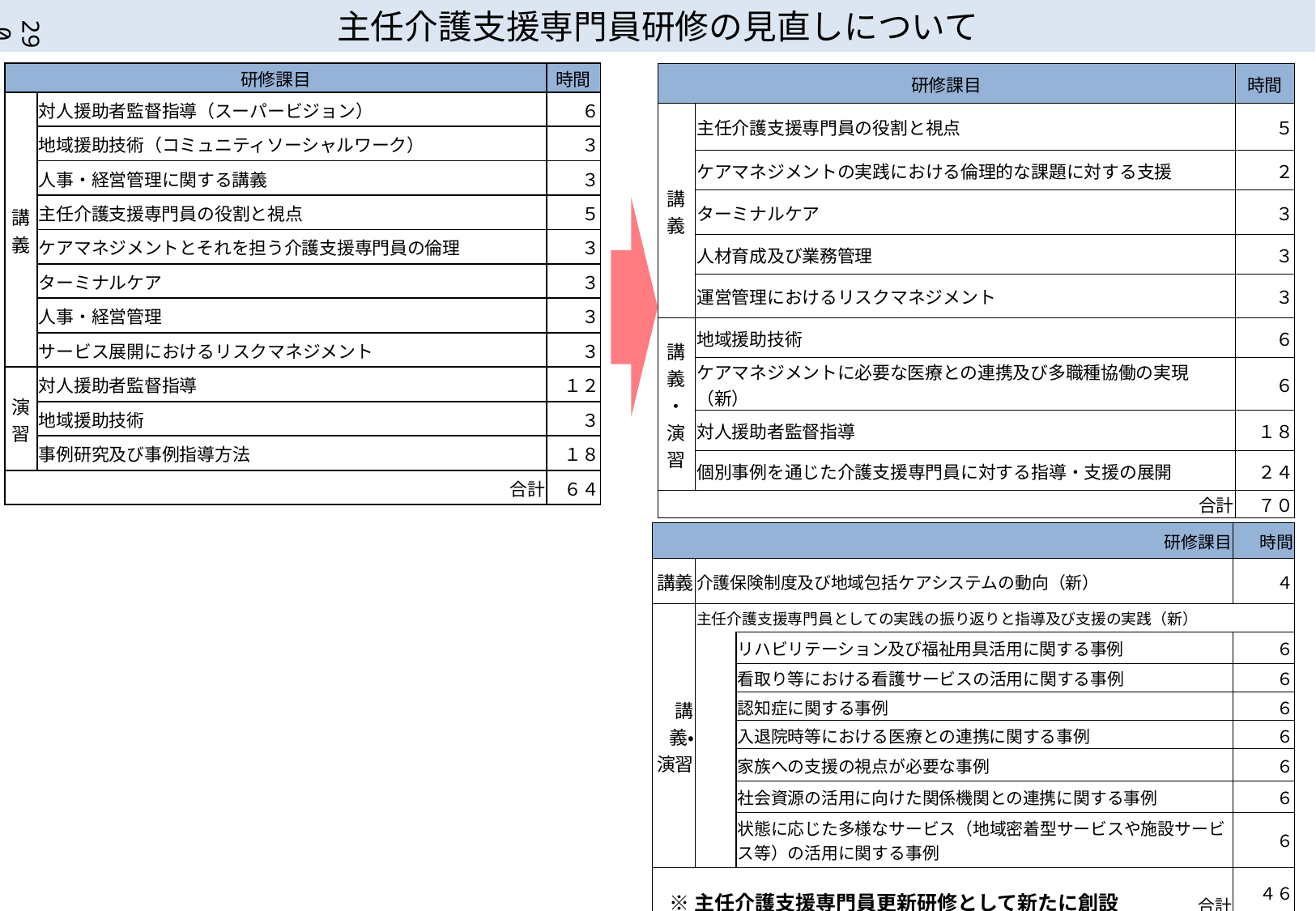

主任介護支援専門員研修の見直しについて
290
| 研修課目 |  | 時間 |
| --- | --- | --- |
| 講義 | 対人援助者監督指導（スーパービジョン） | ６ |
|  | 地域援助技術（コミュニティソーシャルワーク） | ３ |
|  | 人事・経営管理に関する講義 | ３ |
|  | 主任介護支援専門員の役割と視点 | ５ |
|  | ケアマネジメントとそれを担う介護支援専門員の倫理 | ３ |
|  | ターミナルケア | ３ |
|  | 人事・経営管理 | ３ |
|  | サービス展開におけるリスクマネジメント | ３ |
| 演習 | 対人援助者監督指導 | １２ |
|  | 地域援助技術 | ３ |
|  | 事例研究及び事例指導方法 | １８ |
| 合計 |  | ６４ |
| 研修課目 |  | 時間 |
| --- | --- | --- |
| 講義 | 主任介護支援専門員の役割と視点 | ５ |
|  | ケアマネジメントの実践における倫理的な課題に対する支援 | ２ |
|  | ターミナルケア | ３ |
|  | 人材育成及び業務管理 | ３ |
|  | 運営管理におけるリスクマネジメント | ３ |
| 講義・演習 | 地域援助技術 | ６ |
|  | ケアマネジメントに必要な医療との連携及び多職種協働の実現（新） | ６ |
|  | 対人援助者監督指導 | １８ |
|  | 個別事例を通じた介護支援専門員に対する指導・支援の展開 | ２４ |
| 合計 |  | ７０ |

| 研修課目 |  |  | 時間 |
| --- | --- | --- | --- |
| 講義 | 介護保険制度及び地域包括ケアシステムの動向（新） |  | ４ |
| 講義・演習 | 主任介護支援専門員としての実践の振り返りと指導及び支援の実践（新） |  |  |
|  |  | リハビリテーション及び福祉用具活用に関する事例 | ６ |
|  |  | 看取り等における看護サービスの活用に関する事例 | ６ |
|  |  | 認知症に関する事例 | ６ |
|  |  | 入退院時等における医療との連携に関する事例 | ６ |
|  |  | 家族への支援の視点が必要な事例 | ６ |
|  |  | 社会資源の活用に向けた関係機関との連携に関する事例 | ６ |
|  |  | 状態に応じた多様なサービス（地域密着型サービスや施設サービス等）の活用に関する事例 | ６ |
| 合計 |  |  | ４６ |
※主任介護支援専門員更新研修として新たに創設